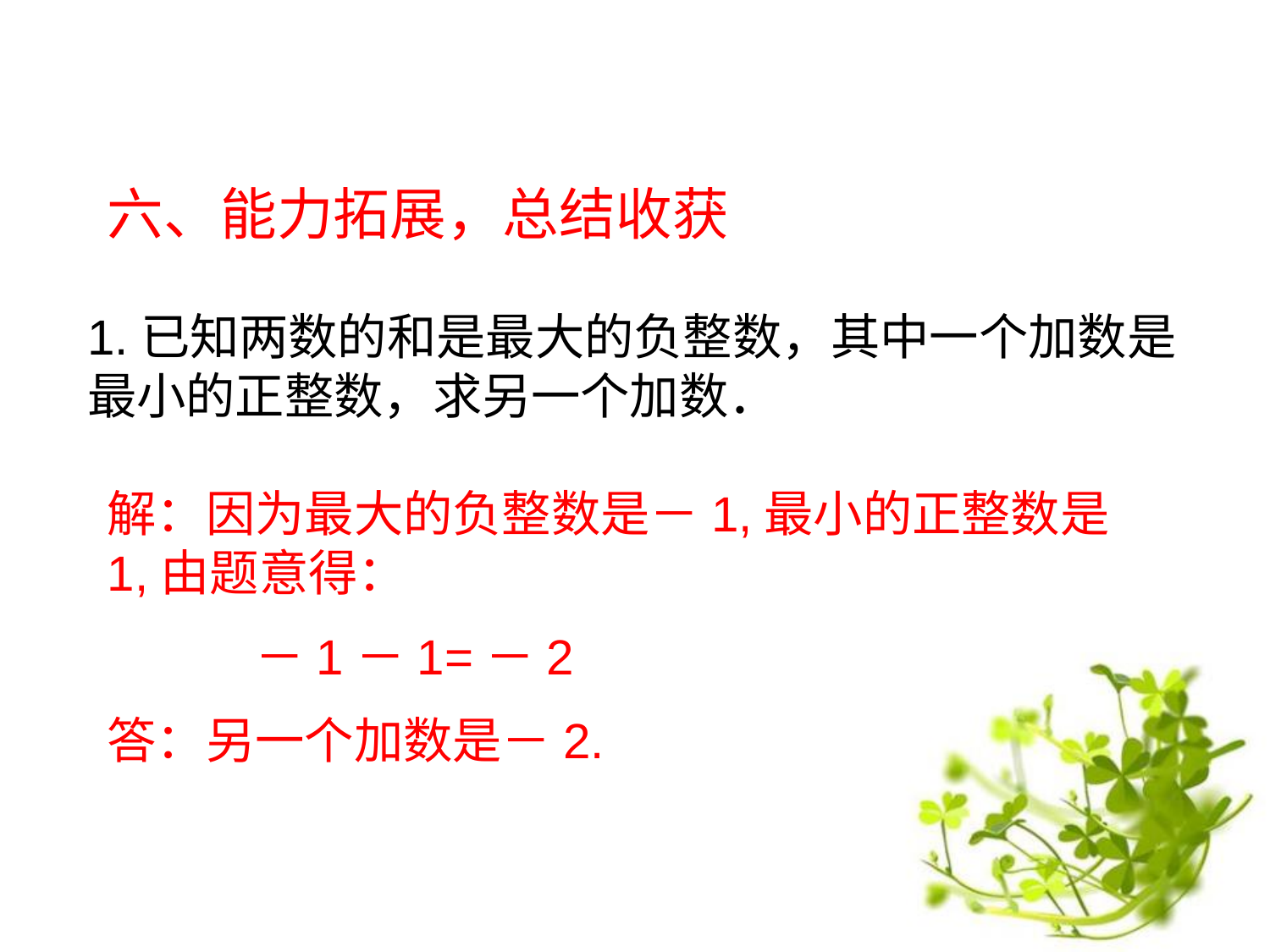

六、能力拓展，总结收获
1.已知两数的和是最大的负整数，其中一个加数是最小的正整数，求另一个加数．
解：因为最大的负整数是－1,最小的正整数是1,由题意得：
　　　－1－1=－2
答：另一个加数是－2.